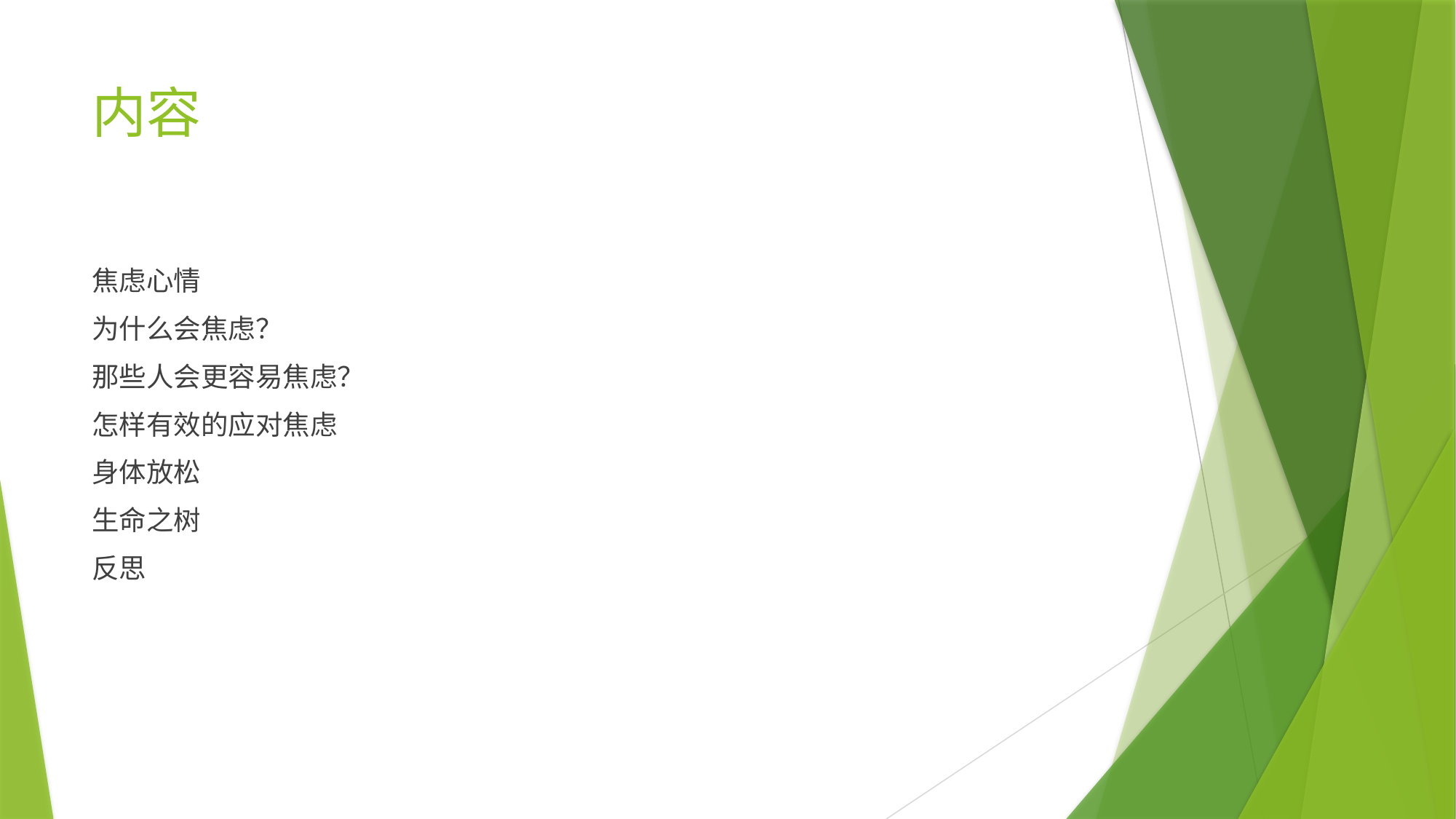

# 内容
焦虑心情
为什么会焦虑？
那些人会更容易焦虑？
怎样有效的应对焦虑
身体放松
生命之树
反思